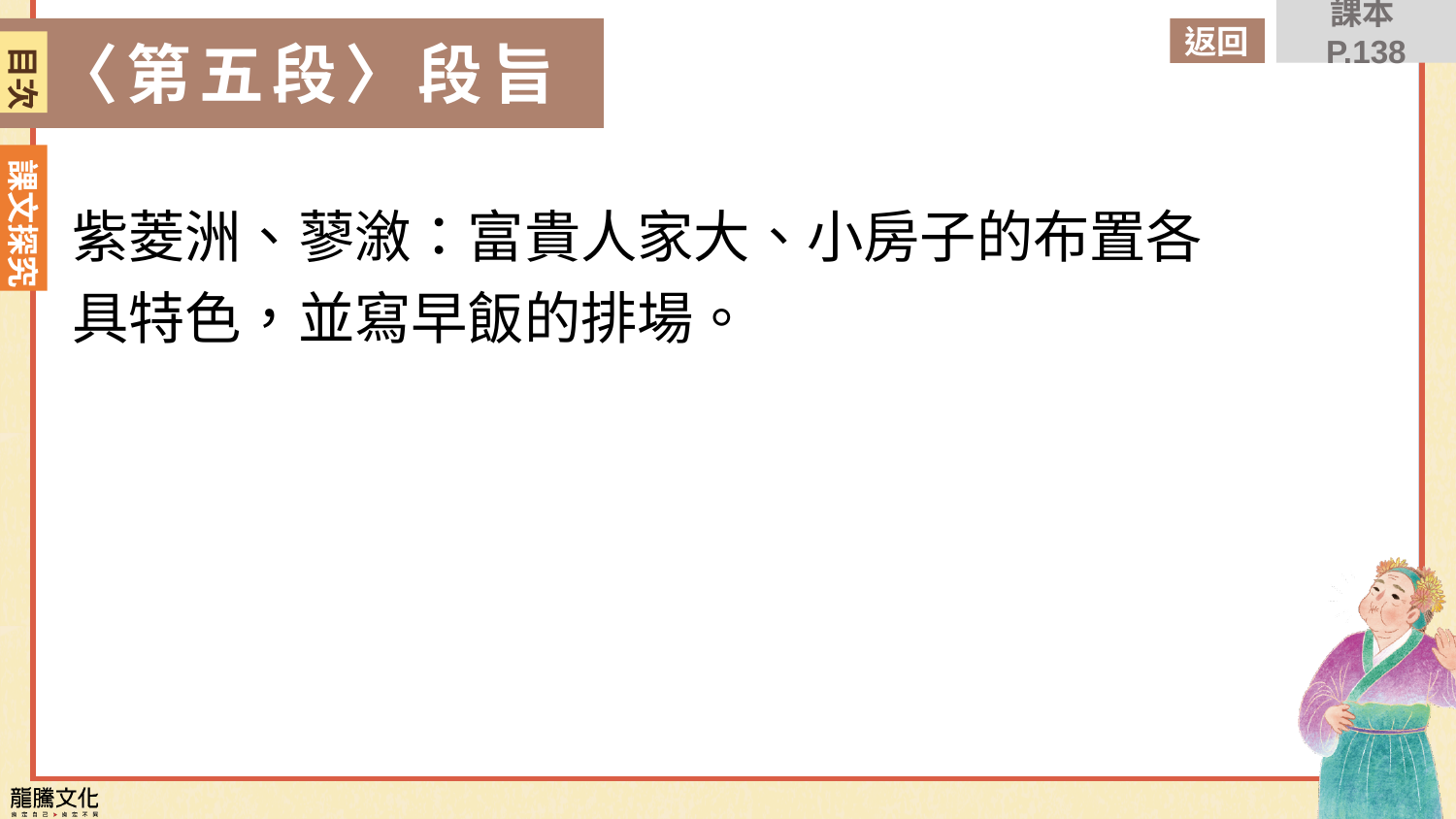

課本P.138

返回
〈第五段〉段旨
目次
紫菱洲、蓼漵：富貴人家大、小房子的布置各具特色，並寫早飯的排場。